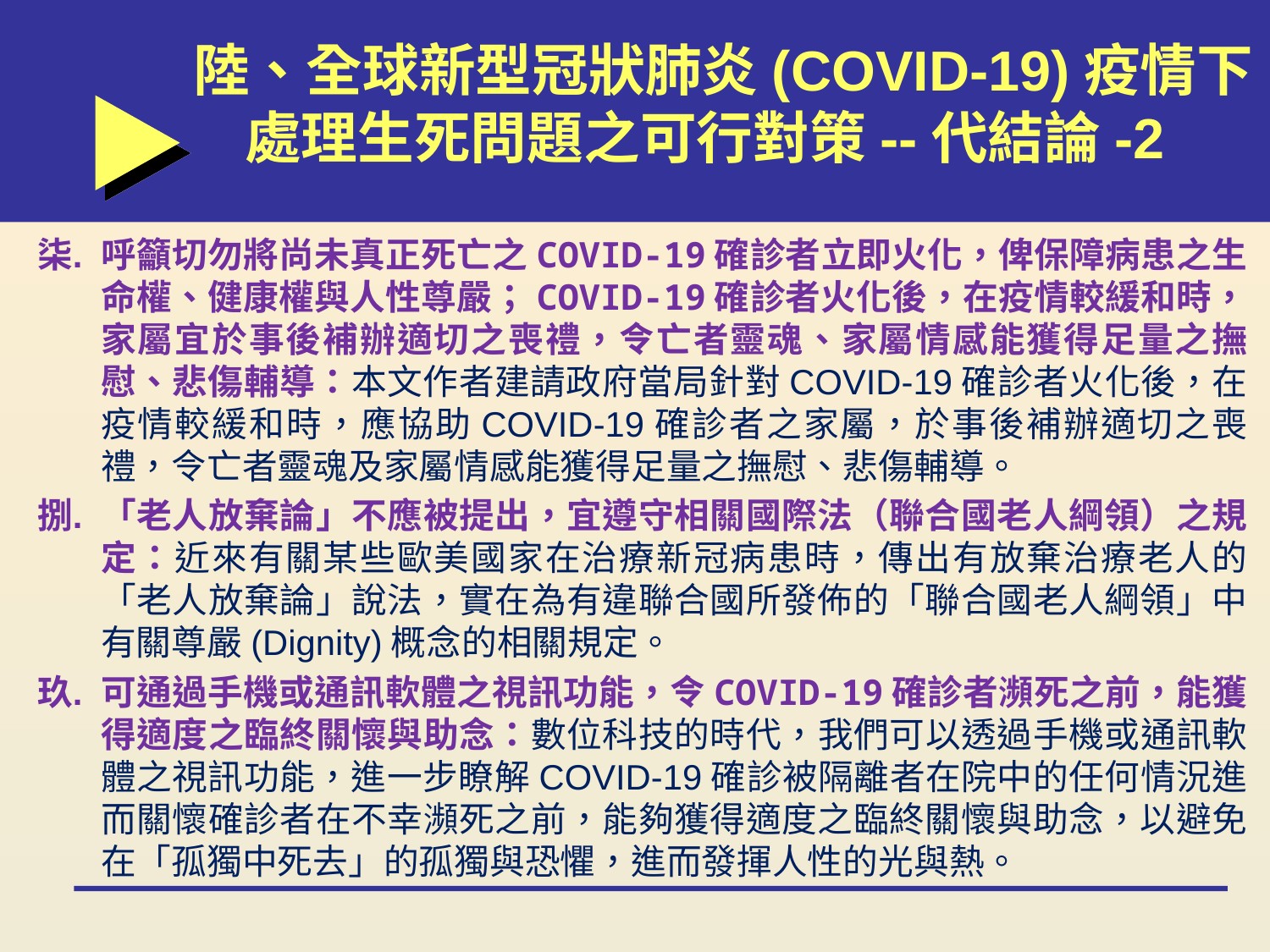

陸、全球新型冠狀肺炎(COVID-19)疫情下
    處理生死問題之可行對策--代結論-2
呼籲切勿將尚未真正死亡之COVID-19確診者立即火化，俾保障病患之生命權、健康權與人性尊嚴；COVID-19確診者火化後，在疫情較緩和時，家屬宜於事後補辦適切之喪禮，令亡者靈魂、家屬情感能獲得足量之撫慰、悲傷輔導：本文作者建請政府當局針對COVID-19確診者火化後，在疫情較緩和時，應協助COVID-19確診者之家屬，於事後補辦適切之喪禮，令亡者靈魂及家屬情感能獲得足量之撫慰、悲傷輔導。
「老人放棄論」不應被提出，宜遵守相關國際法（聯合國老人綱領）之規定：近來有關某些歐美國家在治療新冠病患時，傳出有放棄治療老人的「老人放棄論」說法，實在為有違聯合國所發佈的「聯合國老人綱領」中有關尊嚴(Dignity)概念的相關規定。
可通過手機或通訊軟體之視訊功能，令COVID-19確診者瀕死之前，能獲得適度之臨終關懷與助念：數位科技的時代，我們可以透過手機或通訊軟體之視訊功能，進一步瞭解COVID-19確診被隔離者在院中的任何情況進而關懷確診者在不幸瀕死之前，能夠獲得適度之臨終關懷與助念，以避免在「孤獨中死去」的孤獨與恐懼，進而發揮人性的光與熱。